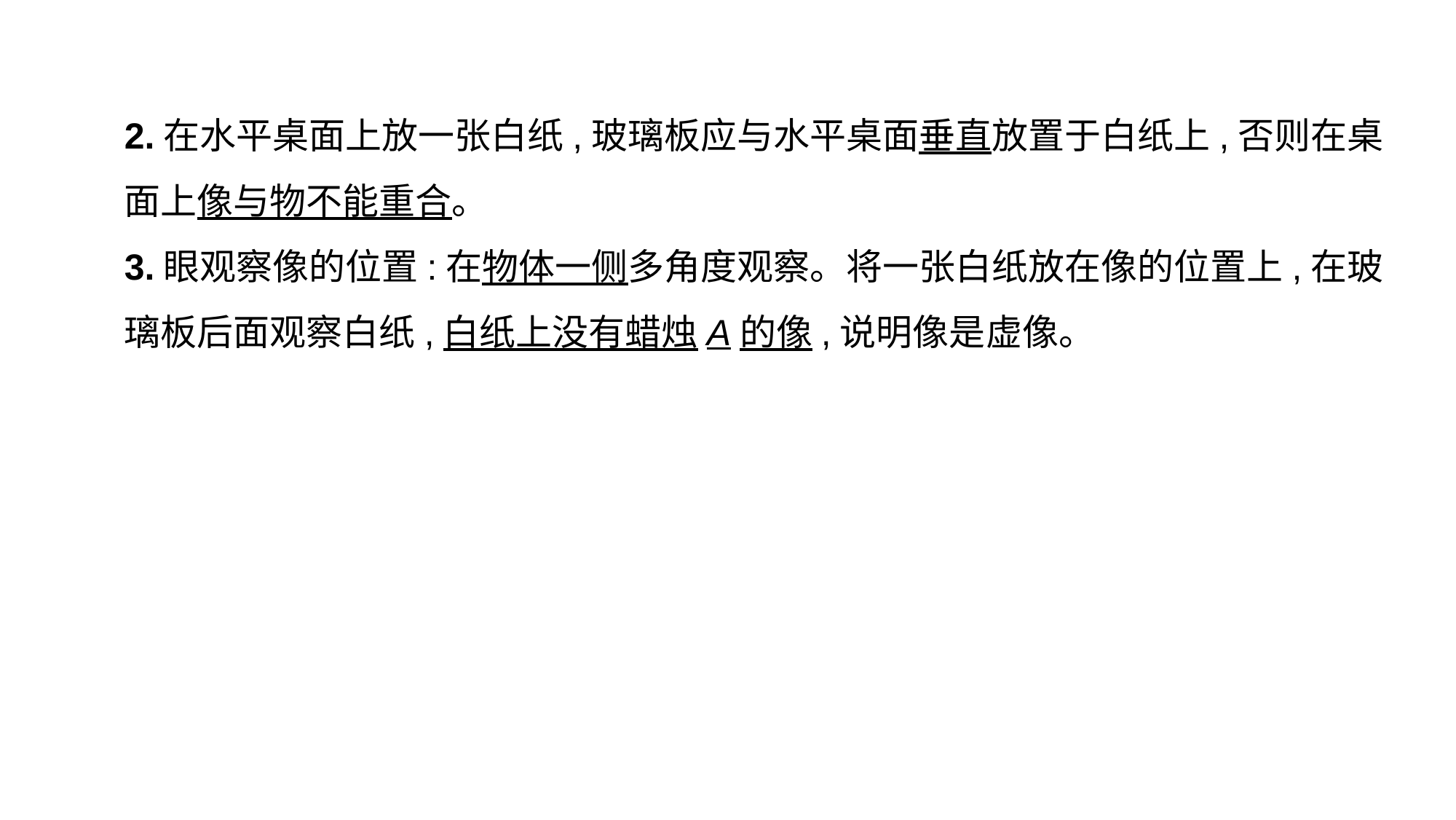

2.在水平桌面上放一张白纸,玻璃板应与水平桌面垂直放置于白纸上,否则在桌面上像与物不能重合。
3.眼观察像的位置:在物体一侧多角度观察。将一张白纸放在像的位置上,在玻璃板后面观察白纸,白纸上没有蜡烛A的像,说明像是虚像。